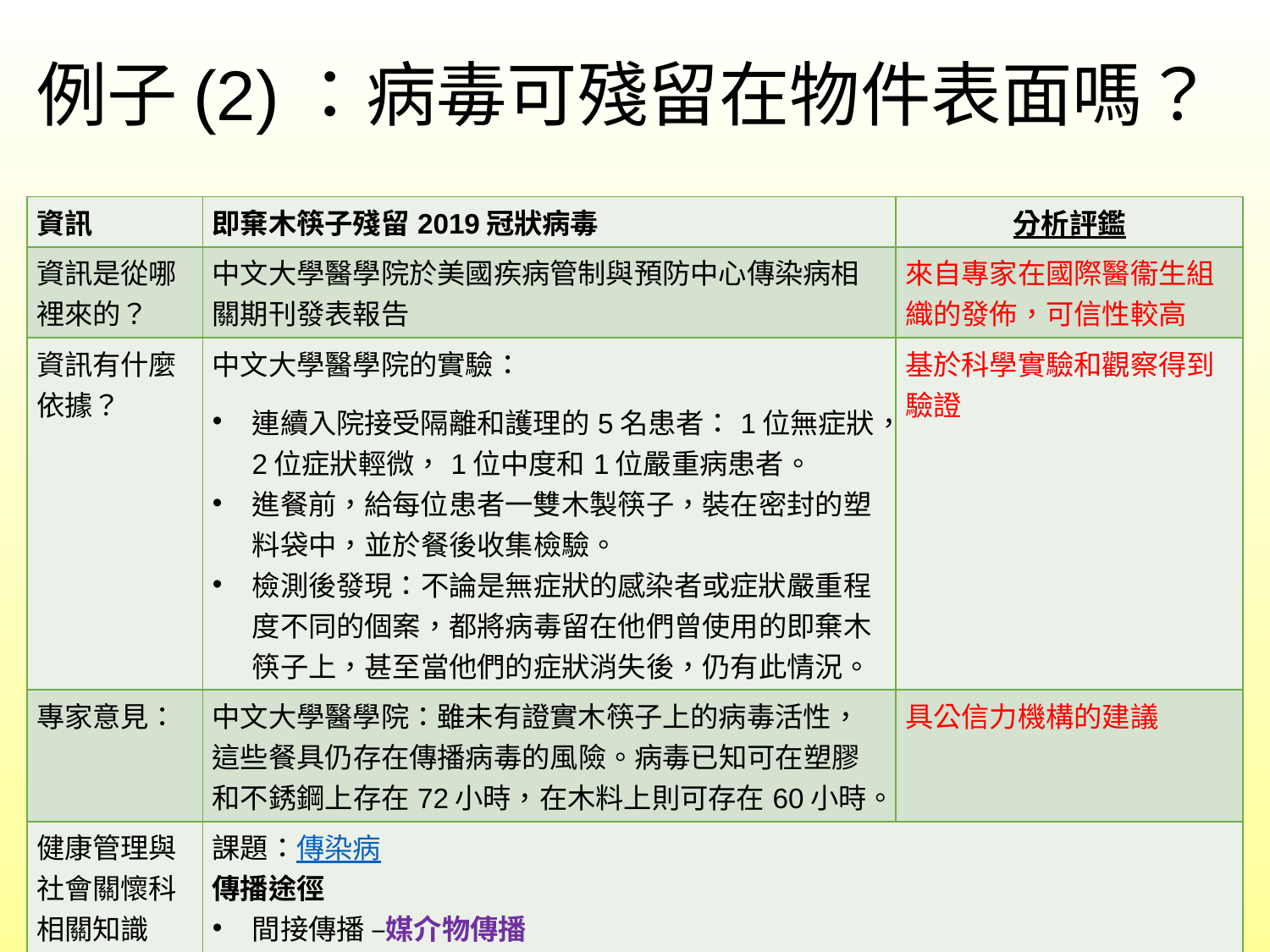

# 例子(2)：病毒可殘留在物件表面嗎？
| 資訊 | 即棄木筷子殘留2019冠狀病毒 | 分析評鑑 |
| --- | --- | --- |
| 資訊是從哪裡來的？ | 中文大學醫學院於美國疾病管制與預防中心傳染病相關期刊發表報告 | 來自專家在國際醫衞生組織的發佈，可信性較高 |
| 資訊有什麼依據？ | 中文大學醫學院的實驗： 連續入院接受隔離和護理的5名患者：1位無症狀，2位症狀輕微，1位中度和1位嚴重病患者。 進餐前，給每位患者一雙木製筷子，裝在密封的塑料袋中，並於餐後收集檢驗。 檢測後發現：不論是無症狀的感染者或症狀嚴重程度不同的個案，都將病毒留在他們曾使用的即棄木筷子上，甚至當他們的症狀消失後，仍有此情況。 | 基於科學實驗和觀察得到驗證 |
| 專家意見： | 中文大學醫學院：雖未有證實木筷子上的病毒活性，這些餐具仍存在傳播病毒的風險。病毒已知可在塑膠和不銹鋼上存在72小時，在木料上則可存在60小時。 | 具公信力機構的建議 |
| 健康管理與社會關懷科相關知識 | 課題：傳染病 傳播途徑 間接傳播 –媒介物傳播 |  |